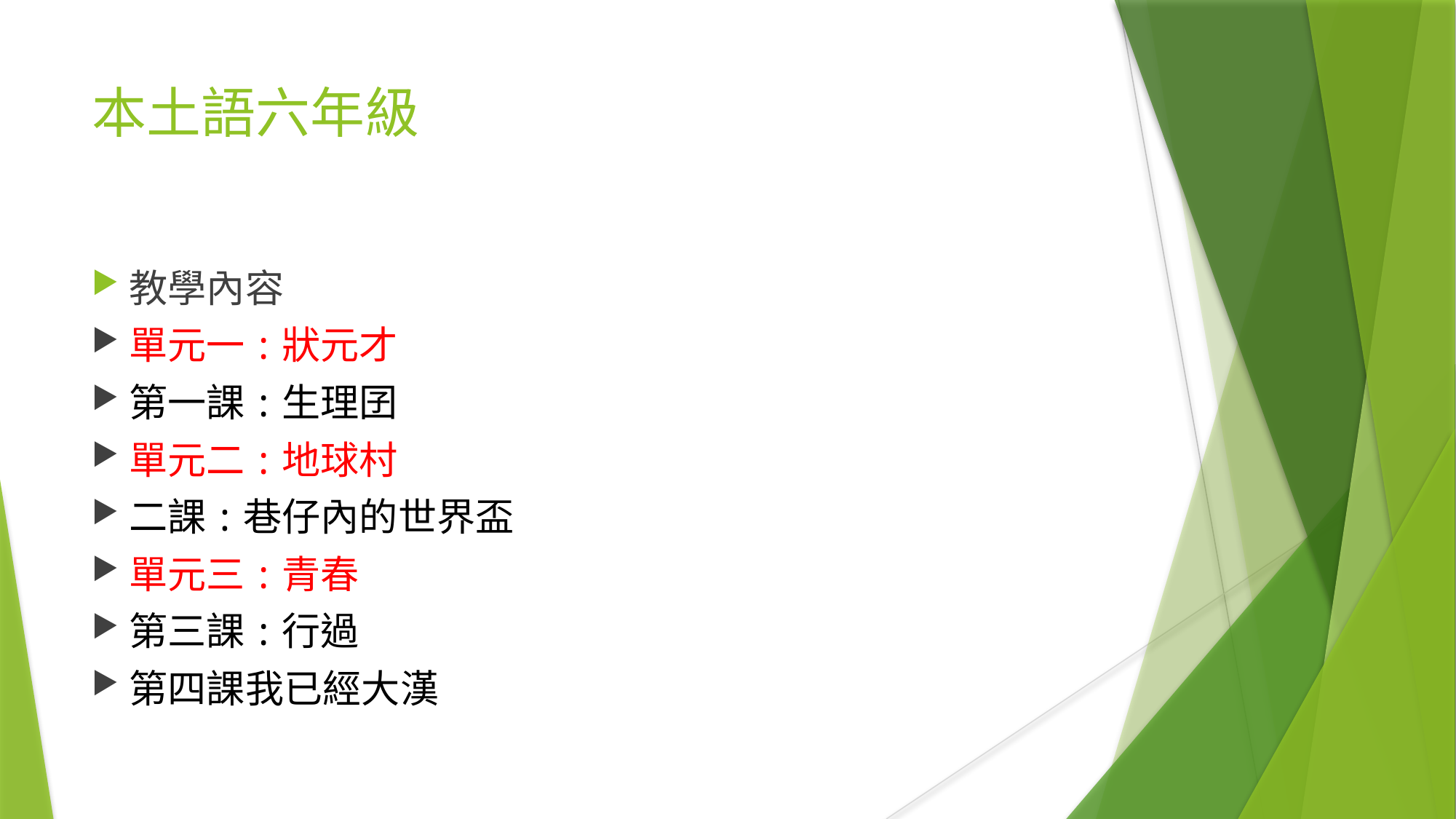

# 本土語六年級
教學內容
單元一:狀元才
第一課:生理囝
單元二:地球村
二課:巷仔內的世界盃
單元三:青春
第三課:行過
第四課我已經大漢